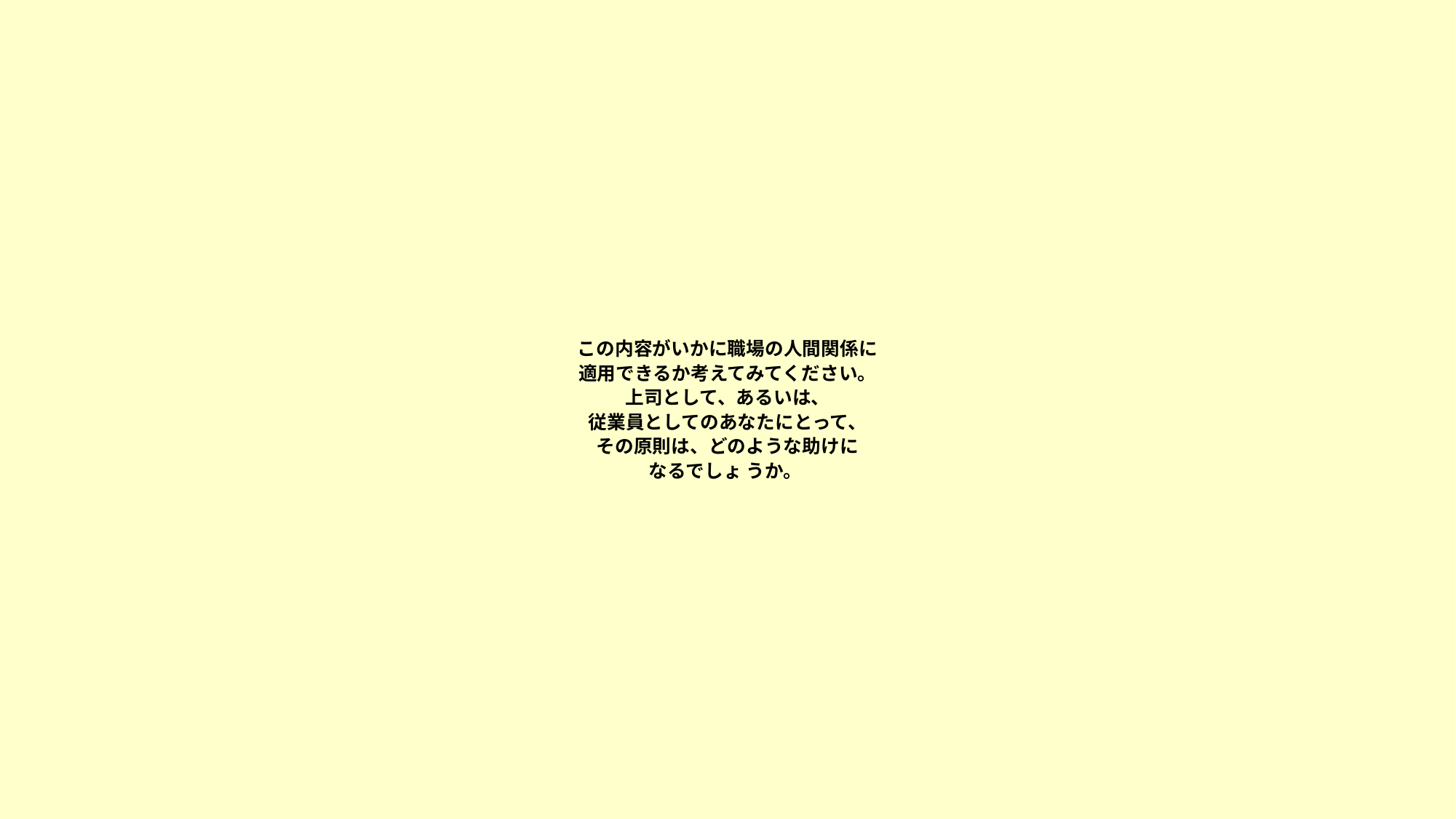

# この内容がいかに職場の人間関係に 適用できるか考えてみてください。 上司として、あるいは、 従業員としてのあなたにとって、 その原則は、どのような助けに なるでしょ うか。